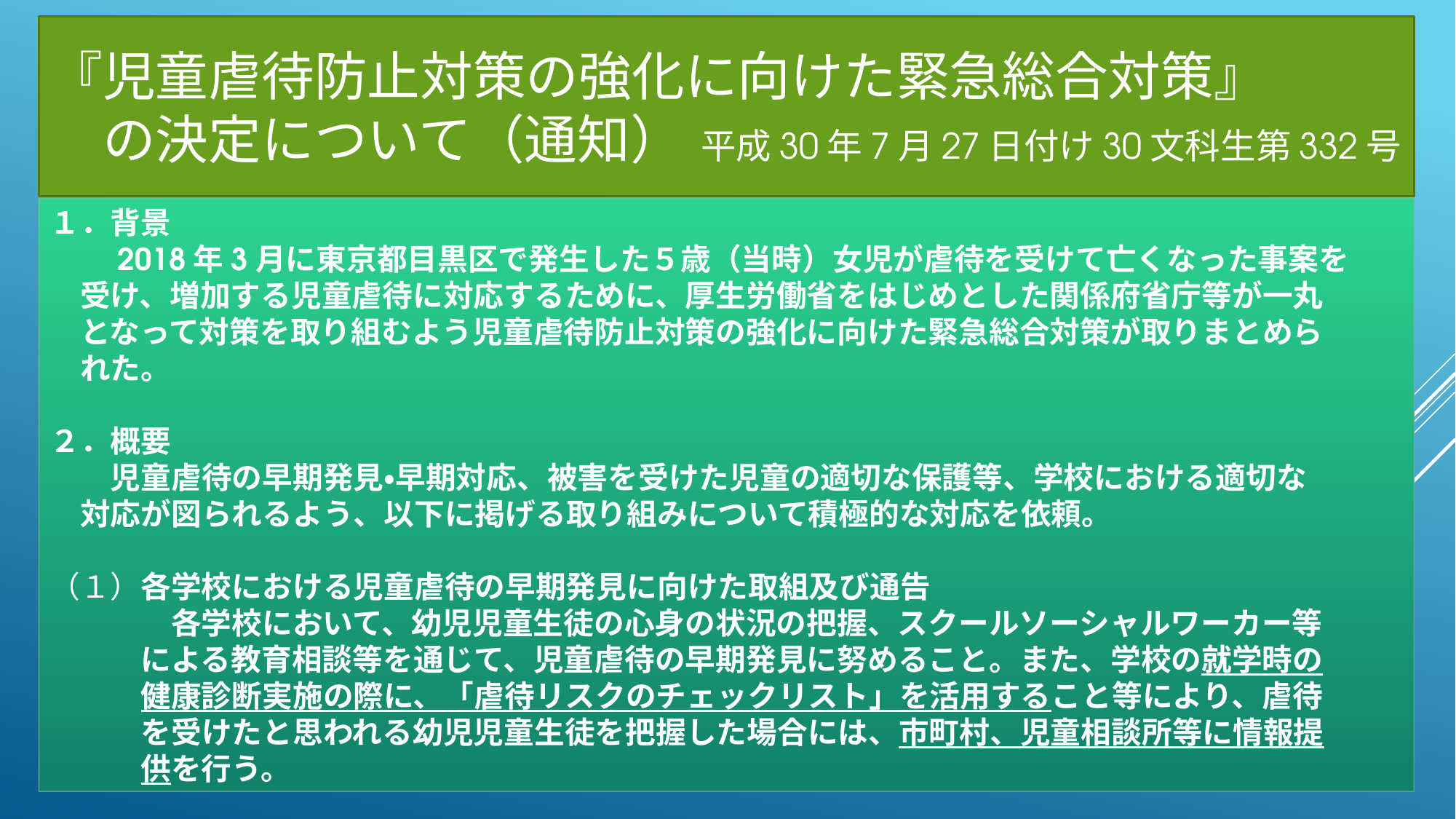

# 『児童虐待防止対策の強化に向けた緊急総合対策』 　の決定について（通知）　平成30年7月27日付け30文科生第332号
１．背景
　　2018年3月に東京都目黒区で発生した５歳（当時）女児が虐待を受けて亡くなった事案を
　受け、増加する児童虐待に対応するために、厚生労働省をはじめとした関係府省庁等が一丸
　となって対策を取り組むよう児童虐待防止対策の強化に向けた緊急総合対策が取りまとめら
　れた。

２．概要
　　児童虐待の早期発見・早期対応、被害を受けた児童の適切な保護等、学校における適切な
　対応が図られるよう、以下に掲げる取り組みについて積極的な対応を依頼。

（１）各学校における児童虐待の早期発見に向けた取組及び通告
　　　　各学校において、幼児児童生徒の心身の状況の把握、スクールソーシャルワーカー等
　　　による教育相談等を通じて、児童虐待の早期発見に努めること。また、学校の就学時の
　　　健康診断実施の際に、「虐待リスクのチェックリスト」を活用すること等により、虐待
　　　を受けたと思われる幼児児童生徒を把握した場合には、市町村、児童相談所等に情報提
　　　供を行う。